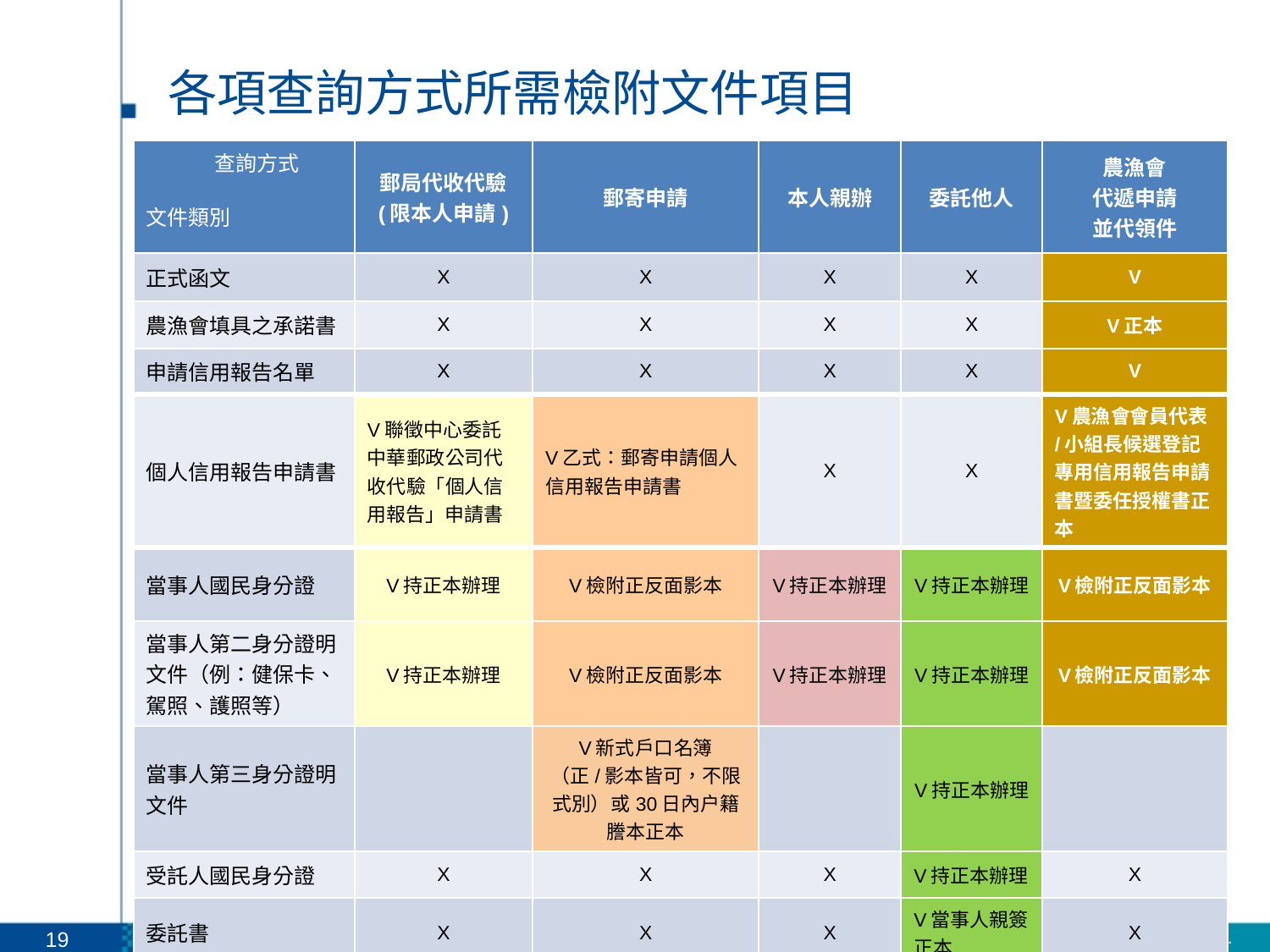

# 各項查詢方式所需檢附文件項目
| 查詢方式 文件類別 | 郵局代收代驗 (限本人申請) | 郵寄申請 | 本人親辦 | 委託他人 | 農漁會 代遞申請 並代領件 |
| --- | --- | --- | --- | --- | --- |
| 正式函文 | X | X | X | X | V |
| 農漁會填具之承諾書 | X | X | X | X | V正本 |
| 申請信用報告名單 | X | X | X | X | V |
| 個人信用報告申請書 | V聯徵中心委託中華郵政公司代收代驗「個人信用報告」申請書 | V乙式：郵寄申請個人信用報告申請書 | X | X | V農漁會會員代表/小組長候選登記專用信用報告申請書暨委任授權書正本 |
| 當事人國民身分證 | V持正本辦理 | V檢附正反面影本 | V持正本辦理 | V持正本辦理 | V檢附正反面影本 |
| 當事人第二身分證明文件（例：健保卡、駕照、護照等） | V持正本辦理 | V檢附正反面影本 | V持正本辦理 | V持正本辦理 | V檢附正反面影本 |
| 當事人第三身分證明文件 |  | V新式戶口名簿（正/影本皆可，不限式別）或30日內户籍謄本正本 |  | V持正本辦理 |  |
| 受託人國民身分證 | X | X | X | V持正本辦理 | X |
| 委託書 | X | X | X | V當事人親簽正本 | X |
19